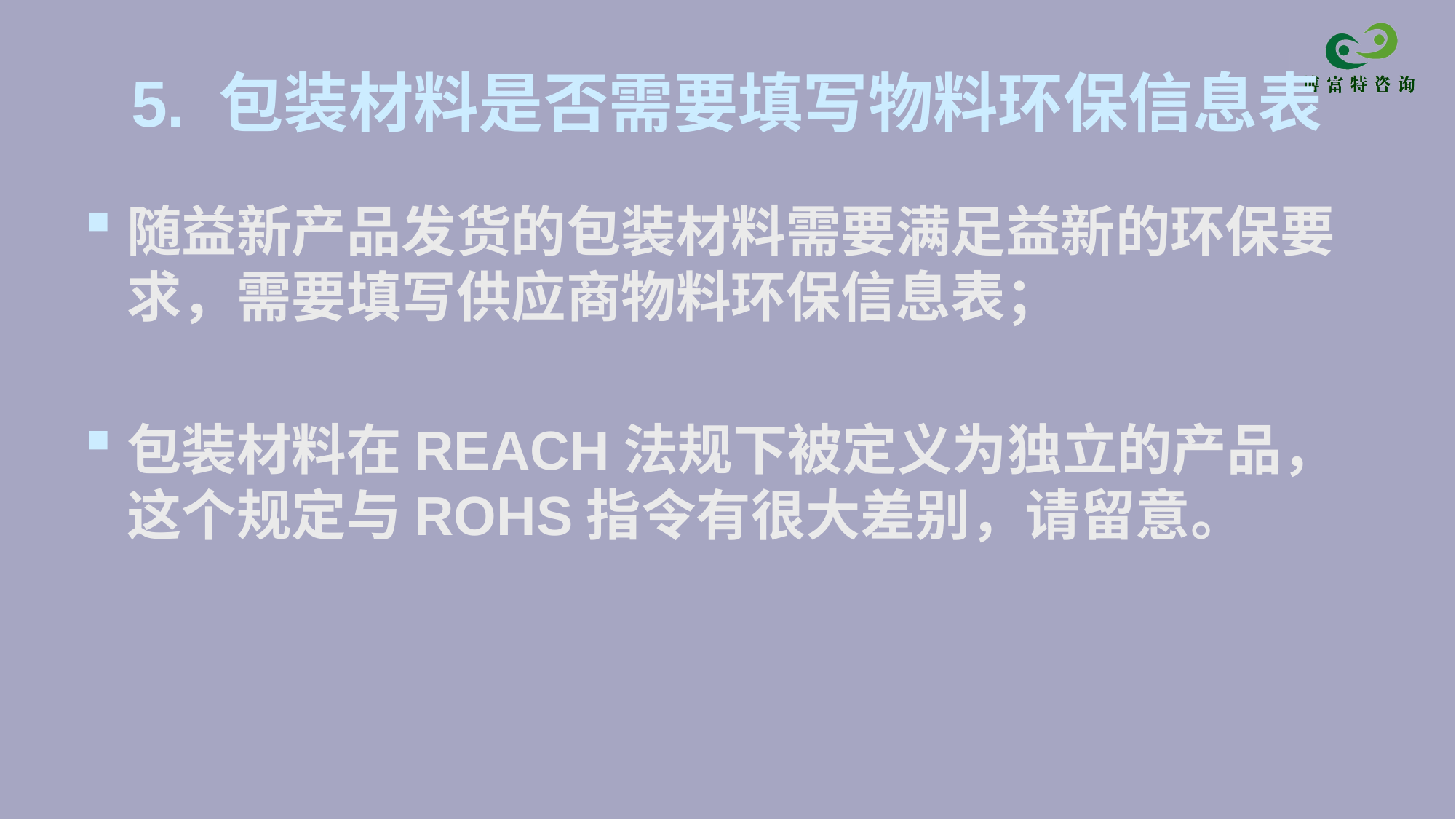

# 5. 包装材料是否需要填写物料环保信息表
随益新产品发货的包装材料需要满足益新的环保要求，需要填写供应商物料环保信息表；

包装材料在REACH法规下被定义为独立的产品，这个规定与ROHS指令有很大差别，请留意。